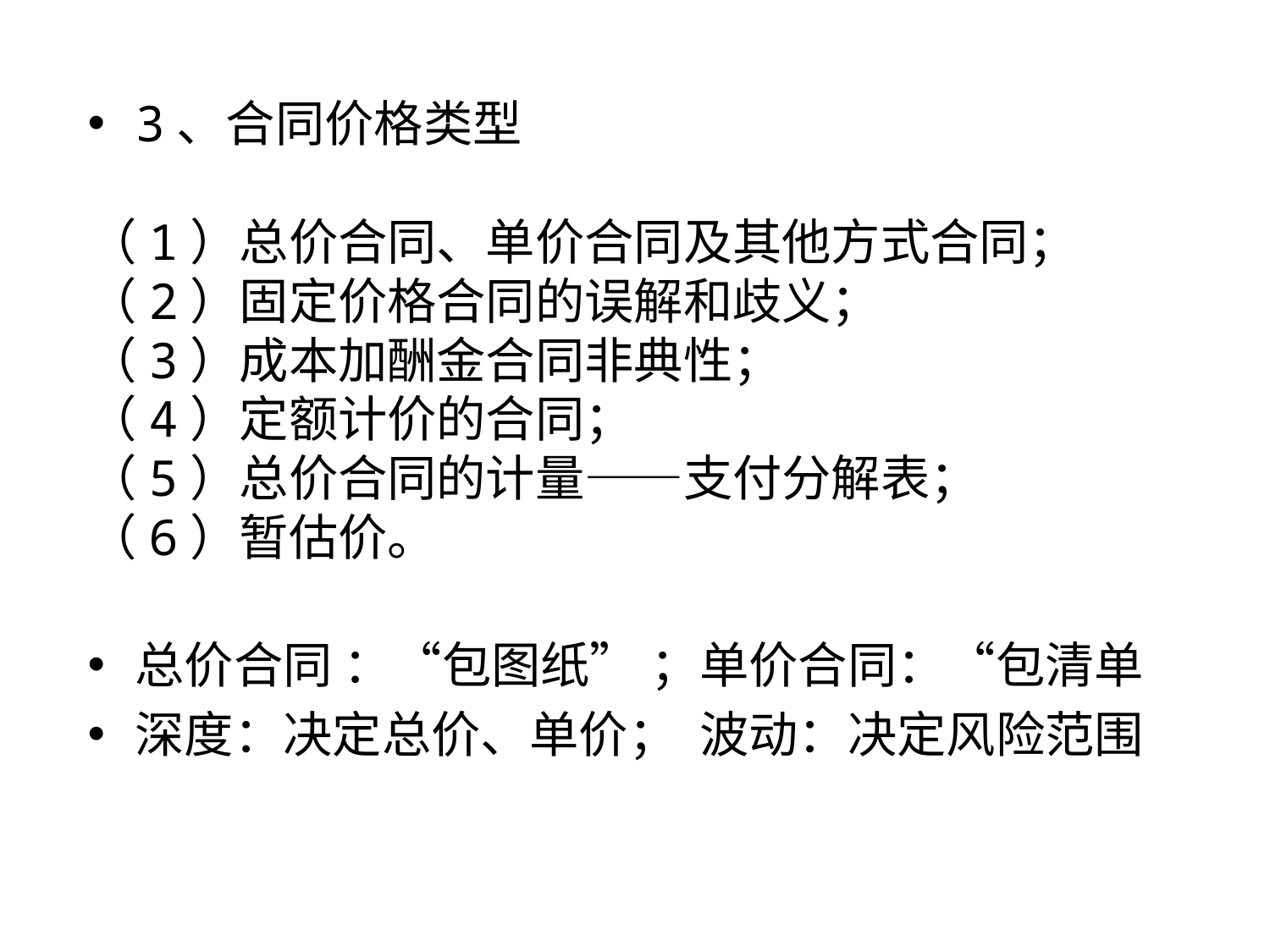

3、合同价格类型

（1）总价合同、单价合同及其他方式合同；
（2）固定价格合同的误解和歧义；
（3）成本加酬金合同非典性；
（4）定额计价的合同；
（5）总价合同的计量——支付分解表；
（6）暂估价。

总价合同 ：“包图纸” ；单价合同：“包清单
深度：决定总价、单价；  波动：决定风险范围